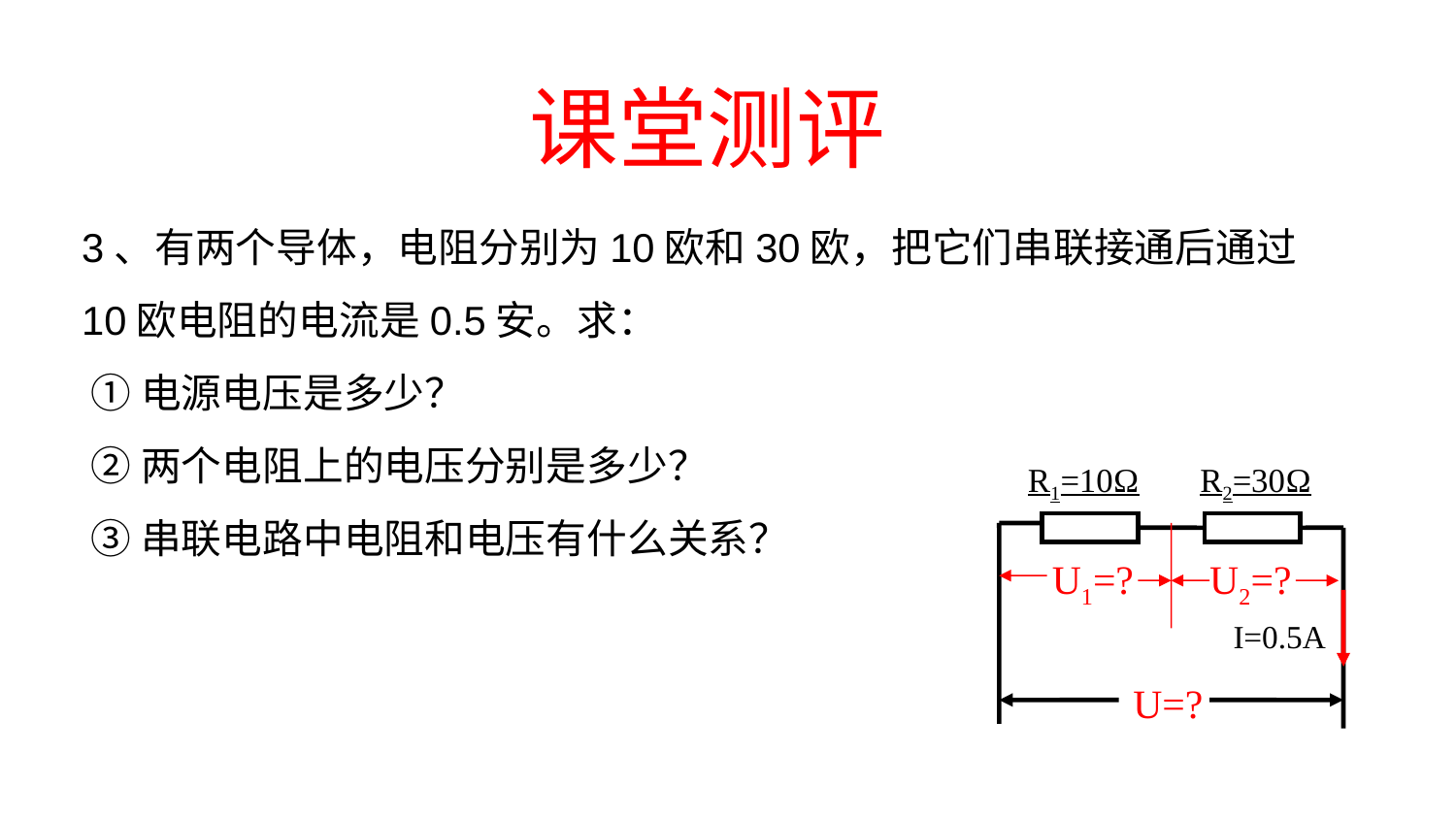

课堂测评
3、有两个导体，电阻分别为10欧和30欧，把它们串联接通后通过10欧电阻的电流是0.5安。求：
 ①电源电压是多少？
 ②两个电阻上的电压分别是多少？
 ③串联电路中电阻和电压有什么关系？
R1=10Ω
R2=30Ω

U1=?

U2=?

I=0.5A
U=?